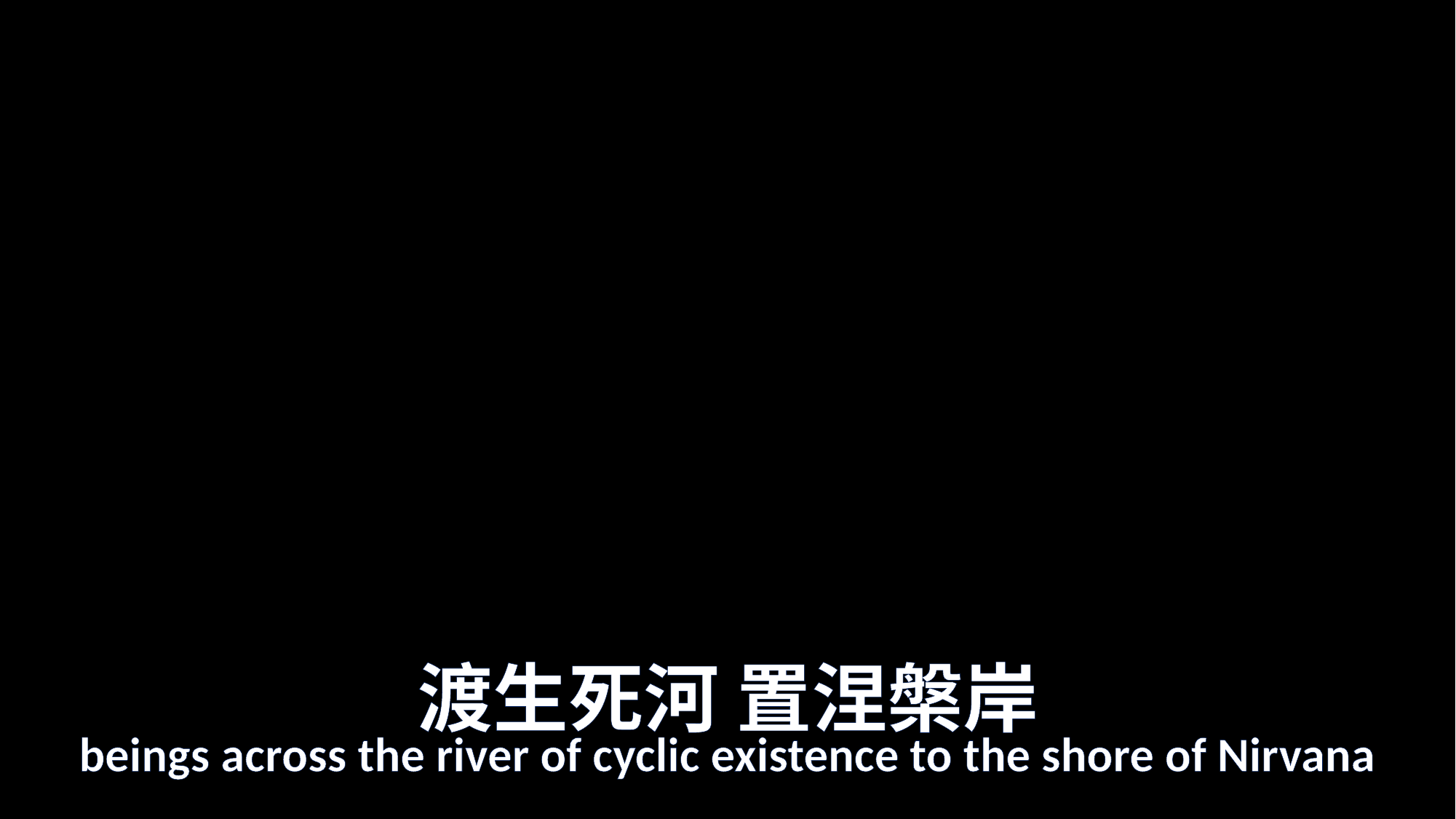

# 渡生死河 置涅槃岸
beings across the river of cyclic existence to the shore of Nirvana